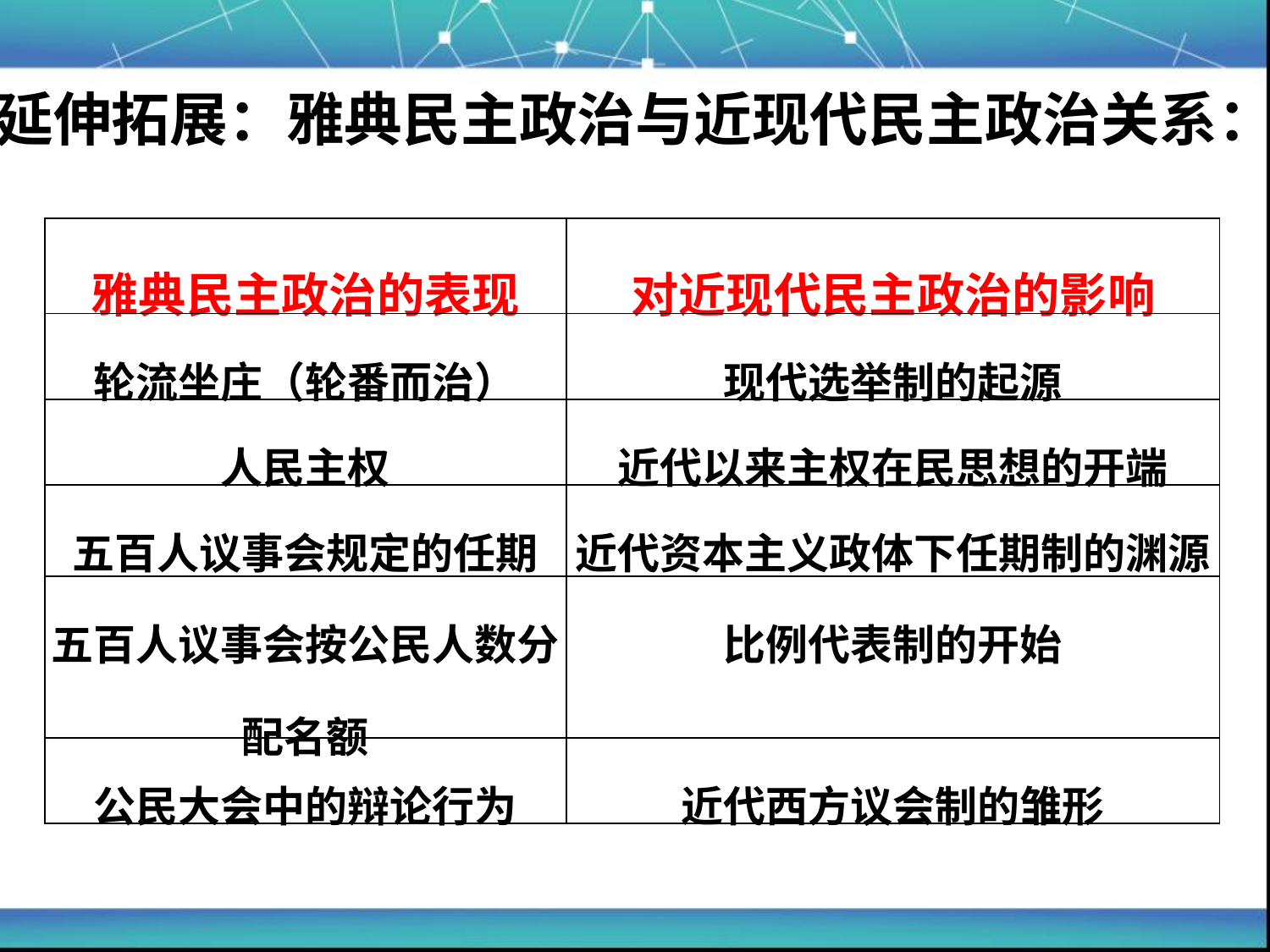

延伸拓展：雅典民主政治与近现代民主政治关系：
| 雅典民主政治的表现 | 对近现代民主政治的影响 |
| --- | --- |
| 轮流坐庄（轮番而治） | 现代选举制的起源 |
| 人民主权 | 近代以来主权在民思想的开端 |
| 五百人议事会规定的任期 | 近代资本主义政体下任期制的渊源 |
| 五百人议事会按公民人数分配名额 | 比例代表制的开始 |
| 公民大会中的辩论行为 | 近代西方议会制的雏形 |